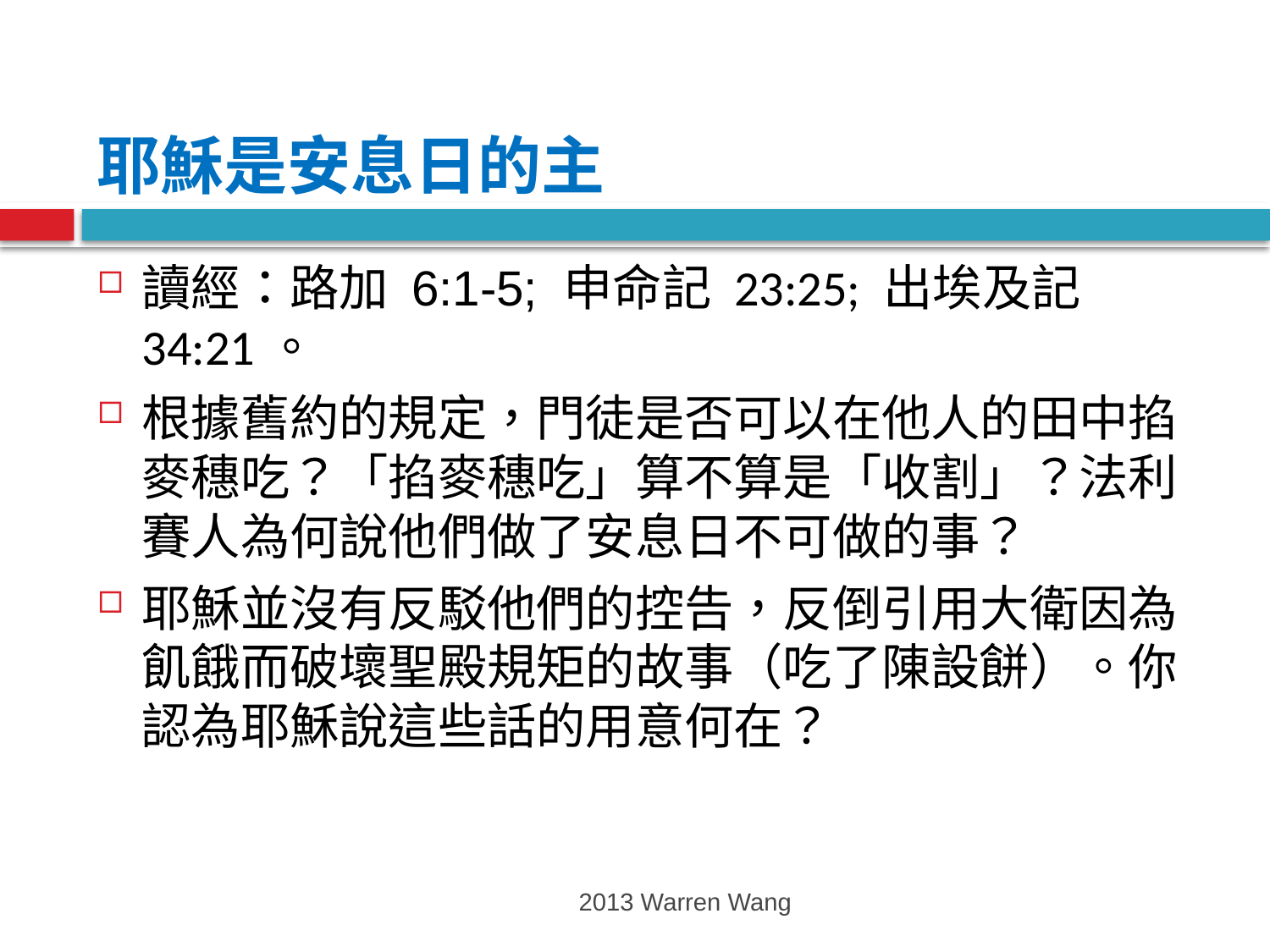

# 耶穌是安息日的主
讀經：路加 6:1-5; 申命記 23:25; 出埃及記 34:21。
根據舊約的規定，門徒是否可以在他人的田中掐麥穗吃？「掐麥穗吃」算不算是「收割」？法利賽人為何說他們做了安息日不可做的事？
耶穌並沒有反駁他們的控告，反倒引用大衛因為飢餓而破壞聖殿規矩的故事（吃了陳設餅）。你認為耶穌說這些話的用意何在？
2013 Warren Wang